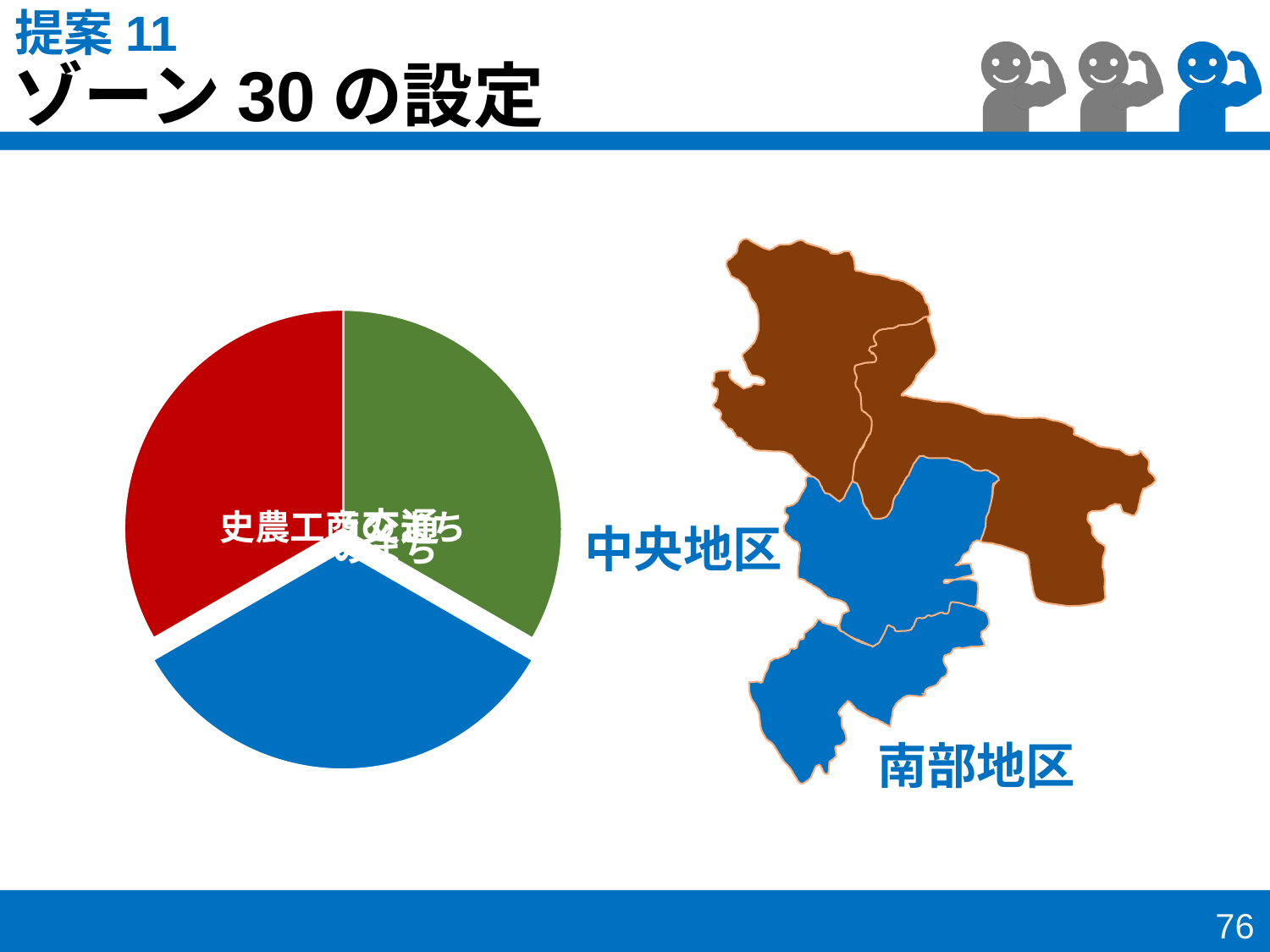

提案11
# ゾーン30の設定

キララ交通
AAAのまち
史農工商のまち

中央地区
南部地区
76